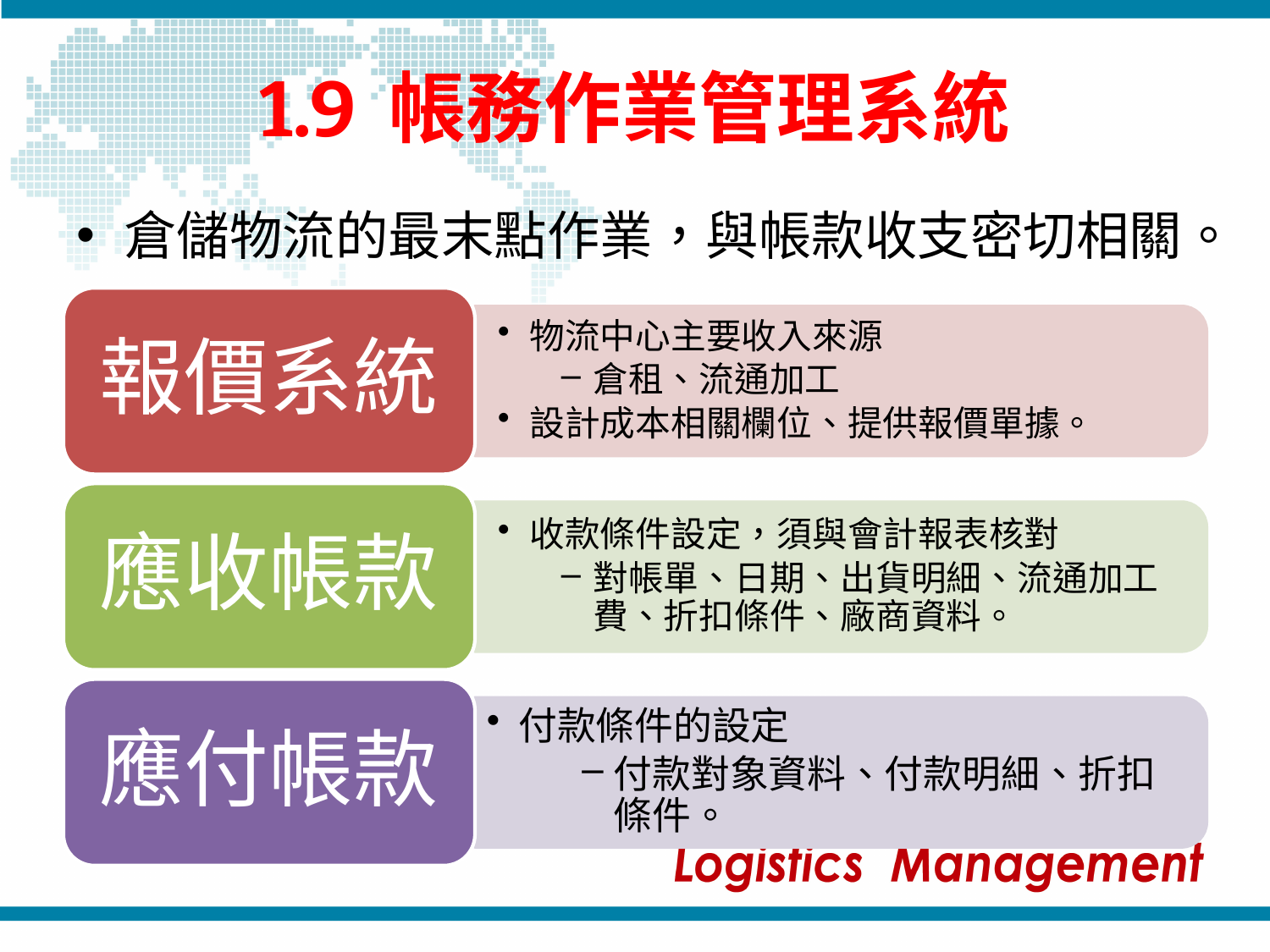

# 1.9 帳務作業管理系統
倉儲物流的最末點作業，與帳款收支密切相關。
報價系統
物流中心主要收入來源
倉租、流通加工
設計成本相關欄位、提供報價單據。
應收帳款
收款條件設定，須與會計報表核對
對帳單、日期、出貨明細、流通加工費、折扣條件、廠商資料。
應付帳款
付款條件的設定
付款對象資料、付款明細、折扣條件。